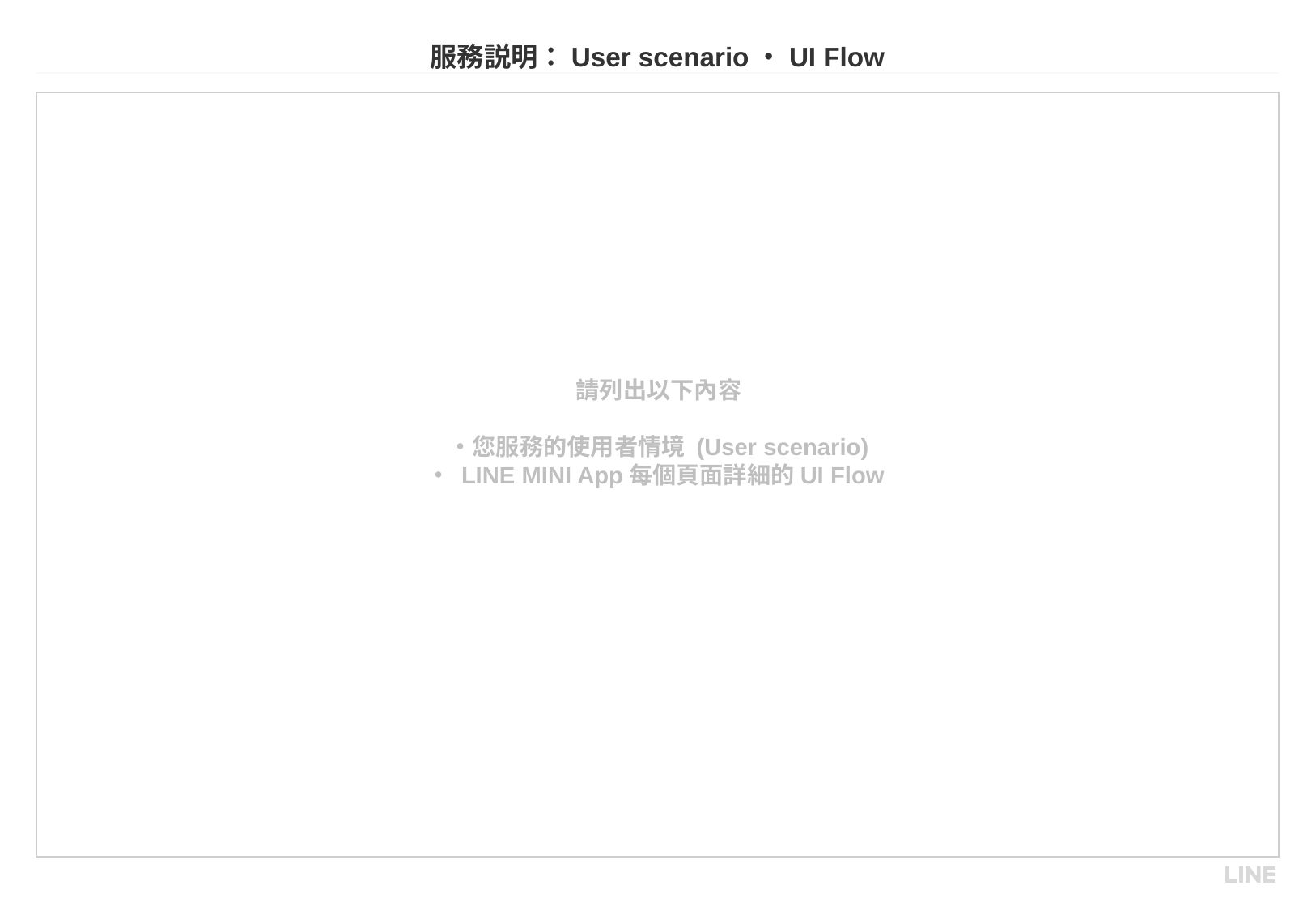

請列出以下內容

・您服務的使用者情境 (User scenario)
・ LINE MINI App每個頁面詳細的UI Flow